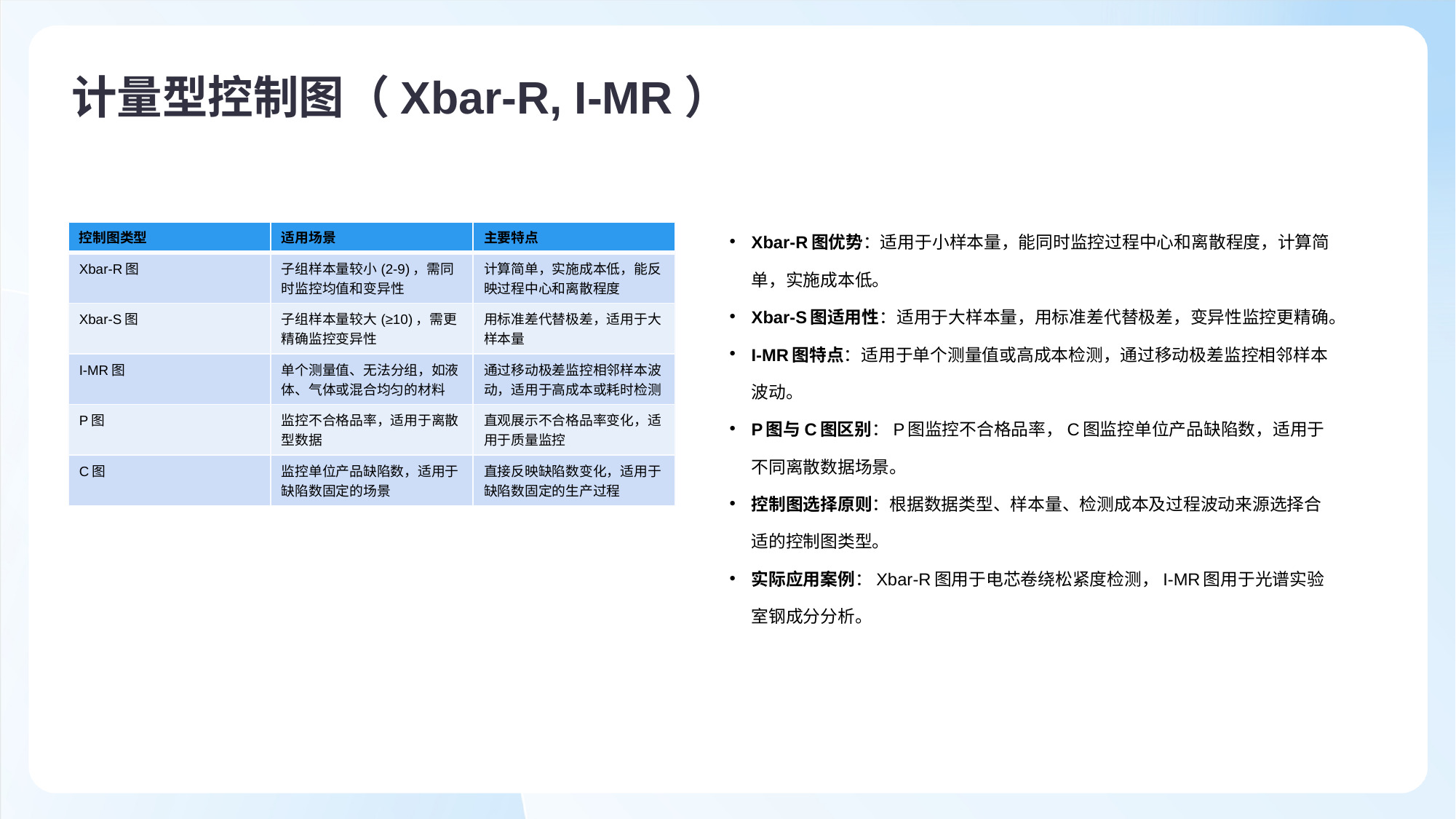

计量型控制图（Xbar-R, I-MR）
Xbar-R图优势：适用于小样本量，能同时监控过程中心和离散程度，计算简单，实施成本低。
Xbar-S图适用性：适用于大样本量，用标准差代替极差，变异性监控更精确。
I-MR图特点：适用于单个测量值或高成本检测，通过移动极差监控相邻样本波动。
P图与C图区别：P图监控不合格品率，C图监控单位产品缺陷数，适用于不同离散数据场景。
控制图选择原则：根据数据类型、样本量、检测成本及过程波动来源选择合适的控制图类型。
实际应用案例：Xbar-R图用于电芯卷绕松紧度检测，I-MR图用于光谱实验室钢成分分析。
| 控制图类型 | 适用场景 | 主要特点 |
| --- | --- | --- |
| Xbar-R图 | 子组样本量较小(2-9)，需同时监控均值和变异性 | 计算简单，实施成本低，能反映过程中心和离散程度 |
| Xbar-S图 | 子组样本量较大(≥10)，需更精确监控变异性 | 用标准差代替极差，适用于大样本量 |
| I-MR图 | 单个测量值、无法分组，如液体、气体或混合均匀的材料 | 通过移动极差监控相邻样本波动，适用于高成本或耗时检测 |
| P图 | 监控不合格品率，适用于离散型数据 | 直观展示不合格品率变化，适用于质量监控 |
| C图 | 监控单位产品缺陷数，适用于缺陷数固定的场景 | 直接反映缺陷数变化，适用于缺陷数固定的生产过程 |